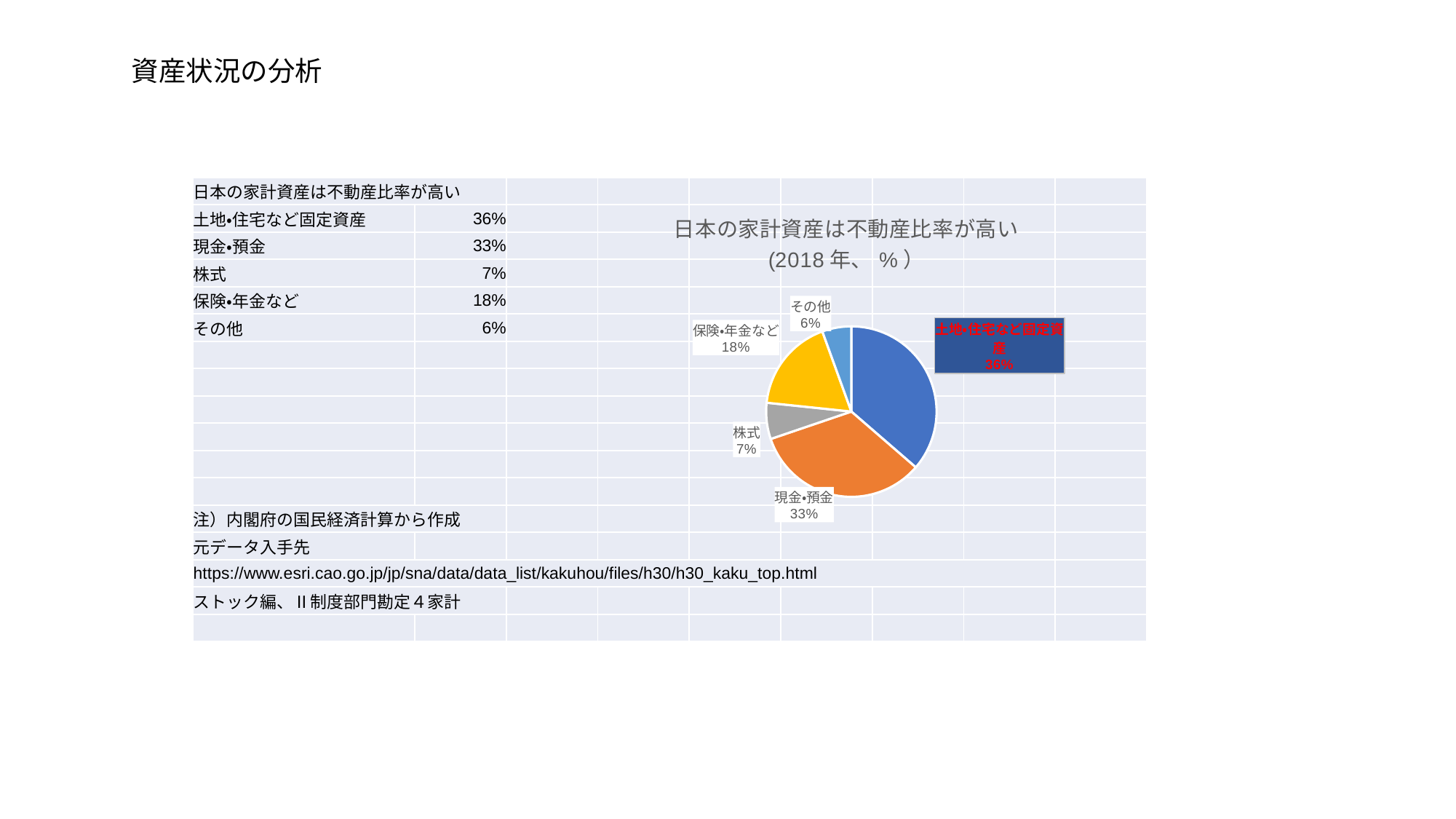

資産状況の分析
| 日本の家計資産は不動産比率が高い |  |  |  |  |  |  |  |  |
| --- | --- | --- | --- | --- | --- | --- | --- | --- |
| 土地・住宅など固定資産 | 36% |  |  |  |  |  |  |  |
| 現金・預金 | 33% |  |  |  |  |  |  |  |
| 株式 | 7% |  |  |  |  |  |  |  |
| 保険・年金など | 18% |  |  |  |  |  |  |  |
| その他 | 6% |  |  |  |  |  |  |  |
|  |  |  |  |  |  |  |  |  |
|  |  |  |  |  |  |  |  |  |
|  |  |  |  |  |  |  |  |  |
|  |  |  |  |  |  |  |  |  |
|  |  |  |  |  |  |  |  |  |
|  |  |  |  |  |  |  |  |  |
| 注）内閣府の国民経済計算から作成 |  |  |  |  |  |  |  |  |
| 元データ入手先 |  |  |  |  |  |  |  |  |
| https://www.esri.cao.go.jp/jp/sna/data/data\_list/kakuhou/files/h30/h30\_kaku\_top.html |  |  |  |  |  |  |  |  |
| ストック編、Ⅱ制度部門勘定４家計 |  |  |  |  |  |  |  |  |
|  |  |  |  |  |  |  |  |  |

### Chart: 日本の家計資産は不動産比率が高い
(2018年、%）

| Category |  |
|---|---|
| 土地・住宅など固定資産 | 0.3634770385218848 |
| 現金・預金 | 0.334438705638709 |
| 株式 | 0.06862460798194599 |
| 保険・年金など | 0.17807832631971307 |
| その他 | 0.05538132153774709 |
賃貸
親族持ち家
持ち家qaa２２２２２２２™““